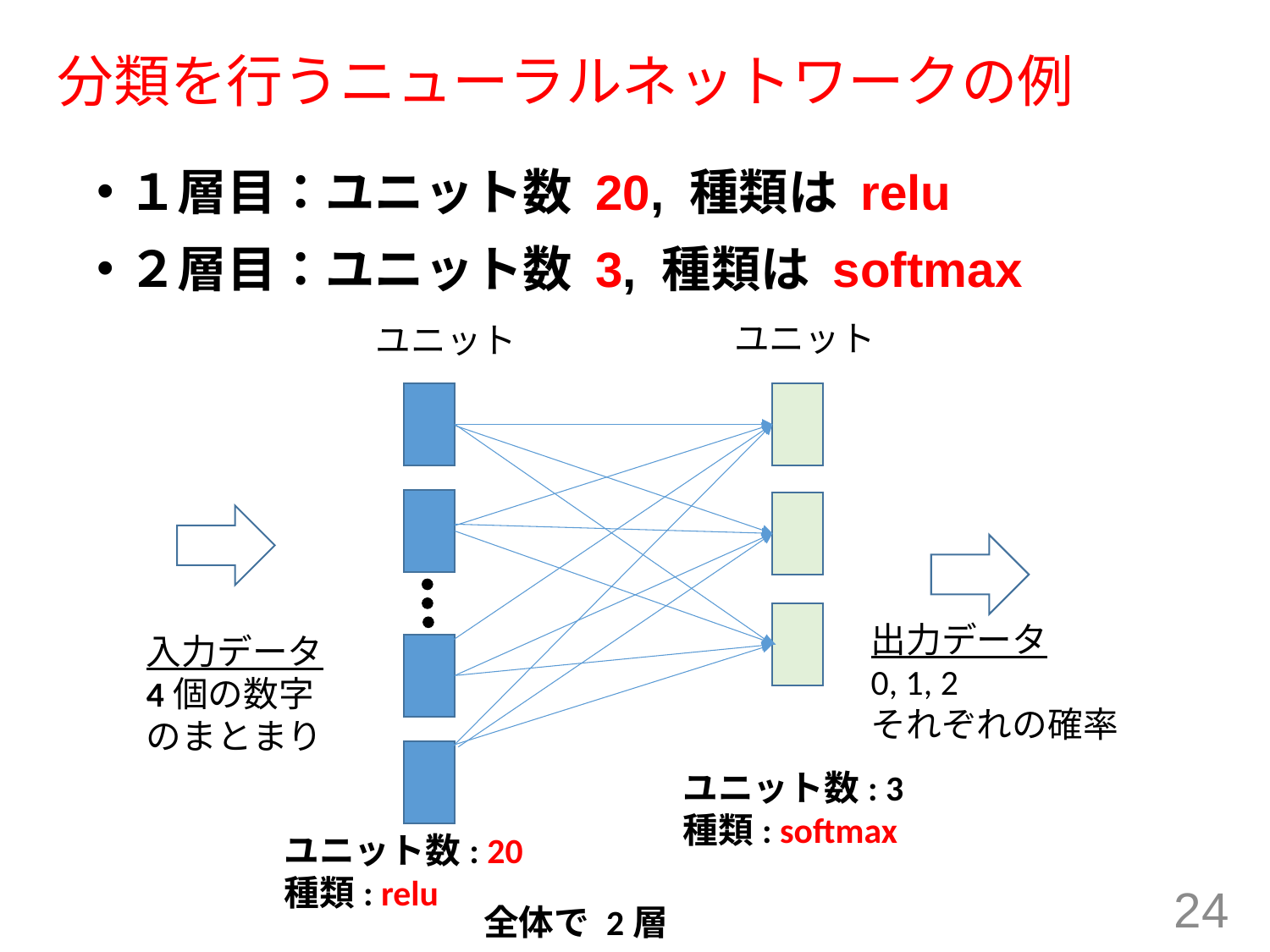

# 分類を行うニューラルネットワークの例
１層目：ユニット数 20, 種類は relu
２層目：ユニット数 3, 種類は softmax
ユニット
ユニット

出力データ
0, 1, 2
それぞれの確率

入力データ
4個の数字
のまとまり

ユニット数: 3
種類: softmax
ユニット数: 20
種類: relu
24
全体で 2層